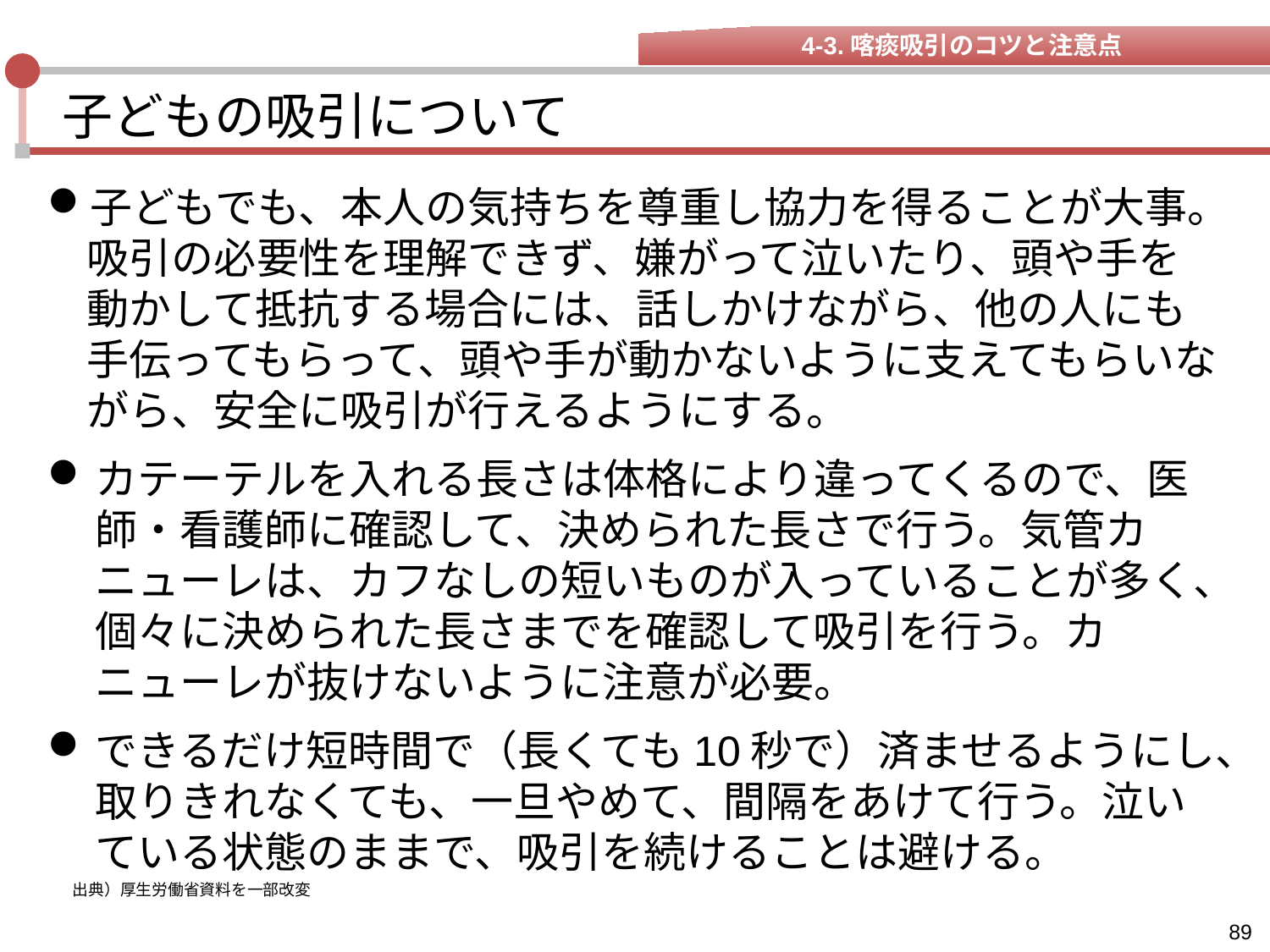

4-3.喀痰吸引のコツと注意点
# 子どもの吸引について
子どもでも、本人の気持ちを尊重し協力を得ることが大事。吸引の必要性を理解できず、嫌がって泣いたり、頭や手を動かして抵抗する場合には、話しかけながら、他の人にも手伝ってもらって、頭や手が動かないように支えてもらいながら、安全に吸引が行えるようにする。
カテーテルを入れる長さは体格により違ってくるので、医師・看護師に確認して、決められた長さで行う。気管カニューレは、カフなしの短いものが入っていることが多く、個々に決められた長さまでを確認して吸引を行う。カニューレが抜けないように注意が必要。
できるだけ短時間で（長くても10秒で）済ませるようにし、取りきれなくても、一旦やめて、間隔をあけて行う。泣いている状態のままで、吸引を続けることは避ける。
出典）厚生労働省資料を一部改変
89